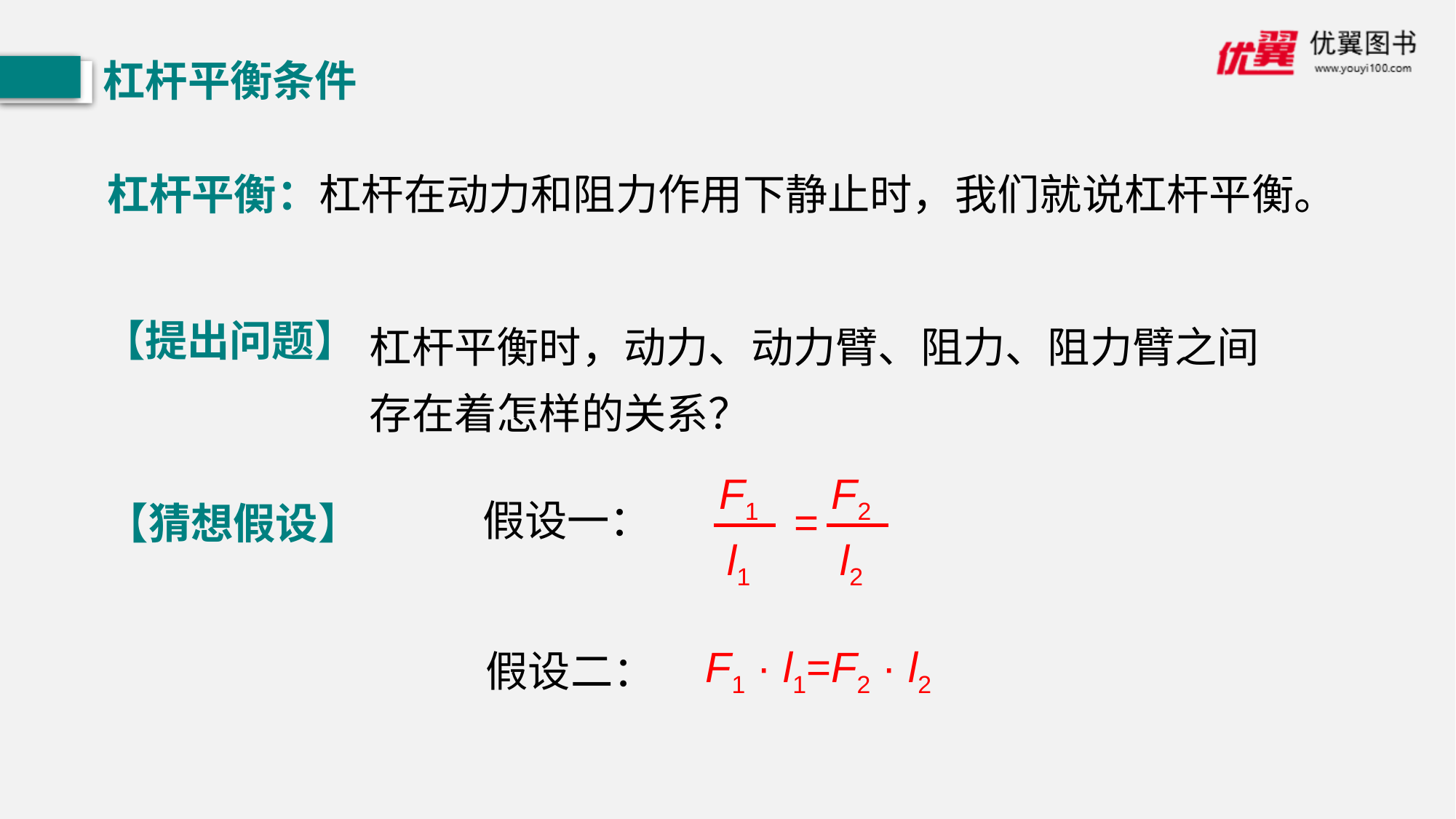

杠杆平衡条件

杠杆平衡：杠杆在动力和阻力作用下静止时，我们就说杠杆平衡。
杠杆平衡时，动力、动力臂、阻力、阻力臂之间存在着怎样的关系？
【提出问题】
F1
F2
=
l1
l2
假设一：
【猜想假设】
F1 · l1=F2 · l2
假设二：